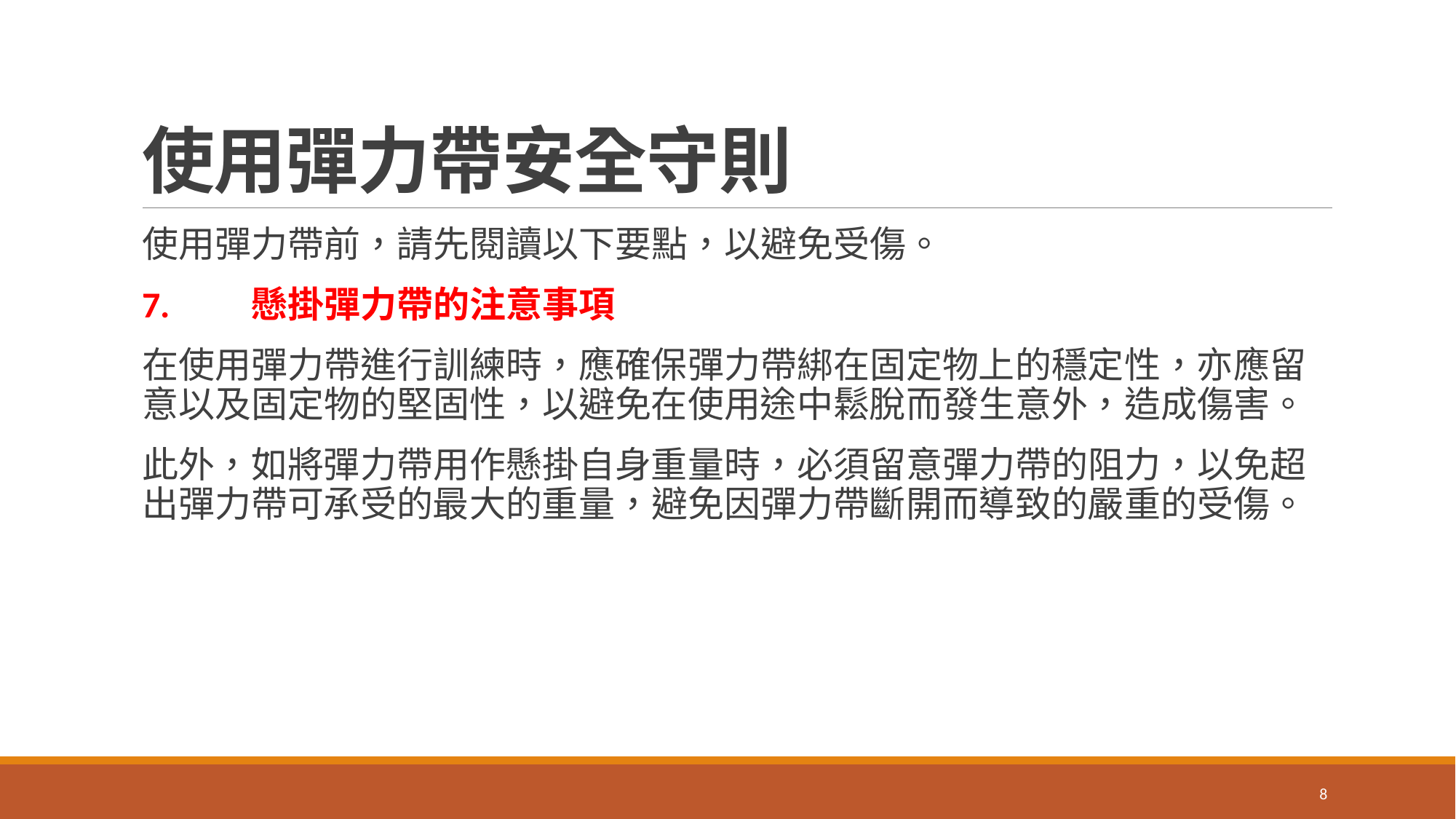

# 使用彈力帶安全守則
使用彈力帶前，請先閱讀以下要點，以避免受傷。
7.	懸掛彈力帶的注意事項
在使用彈力帶進行訓練時，應確保彈力帶綁在固定物上的穩定性，亦應留意以及固定物的堅固性，以避免在使用途中鬆脫而發生意外，造成傷害。
此外，如將彈力帶用作懸掛自身重量時，必須留意彈力帶的阻力，以免超出彈力帶可承受的最大的重量，避免因彈力帶斷開而導致的嚴重的受傷。

8